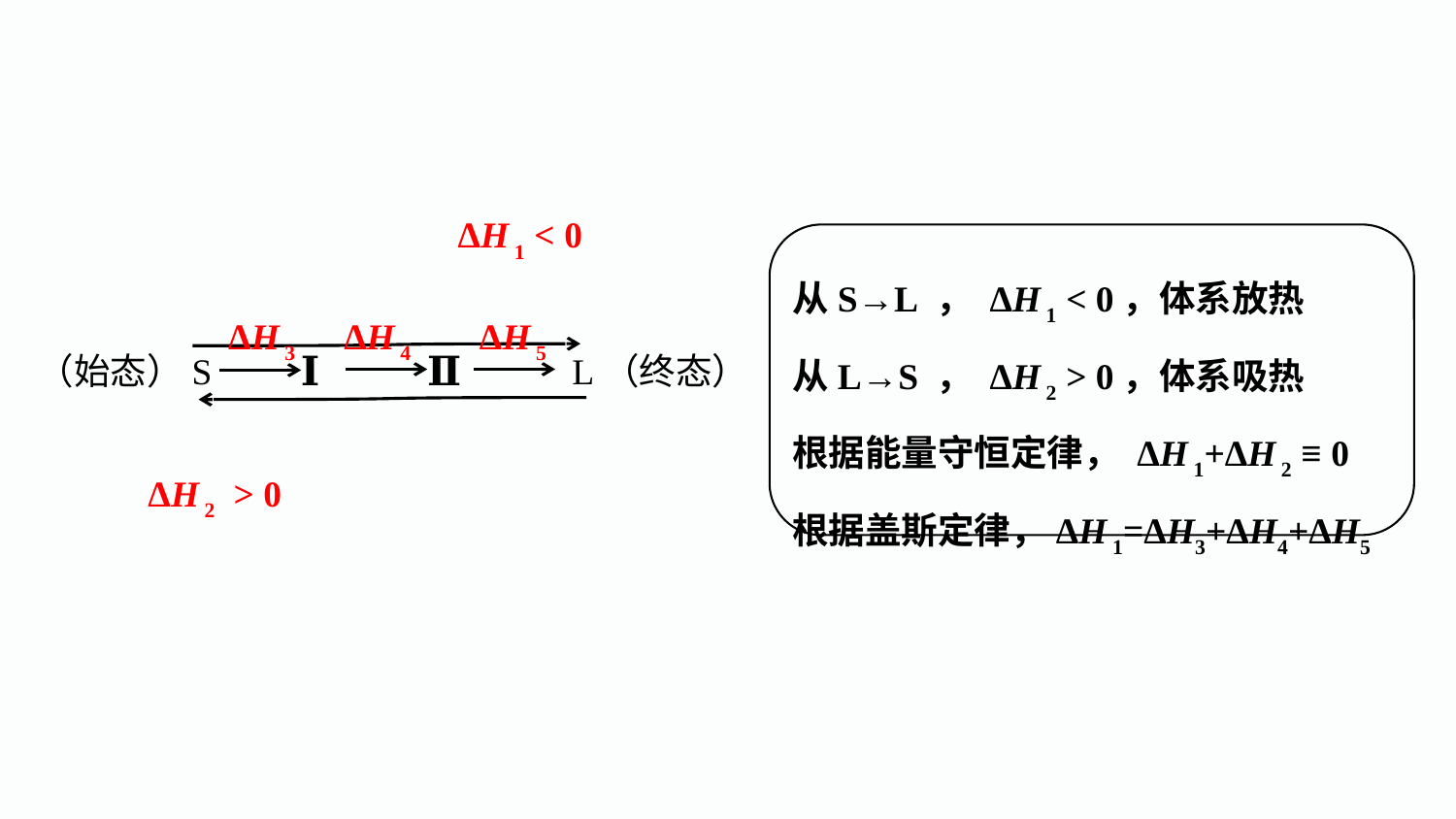

ΔH 1 < 0

从S→L ， ΔH 1 < 0，体系放热
从L→S ， ΔH 2 > 0，体系吸热
根据能量守恒定律， ΔH 1+ΔH 2 ≡ 0
根据盖斯定律，ΔH 1=ΔH3+ΔH4+ΔH5
ΔH 4
ΔH 5
ΔH 3
Ⅰ
Ⅱ
（始态）S
L（终态）
ΔH 2  > 0